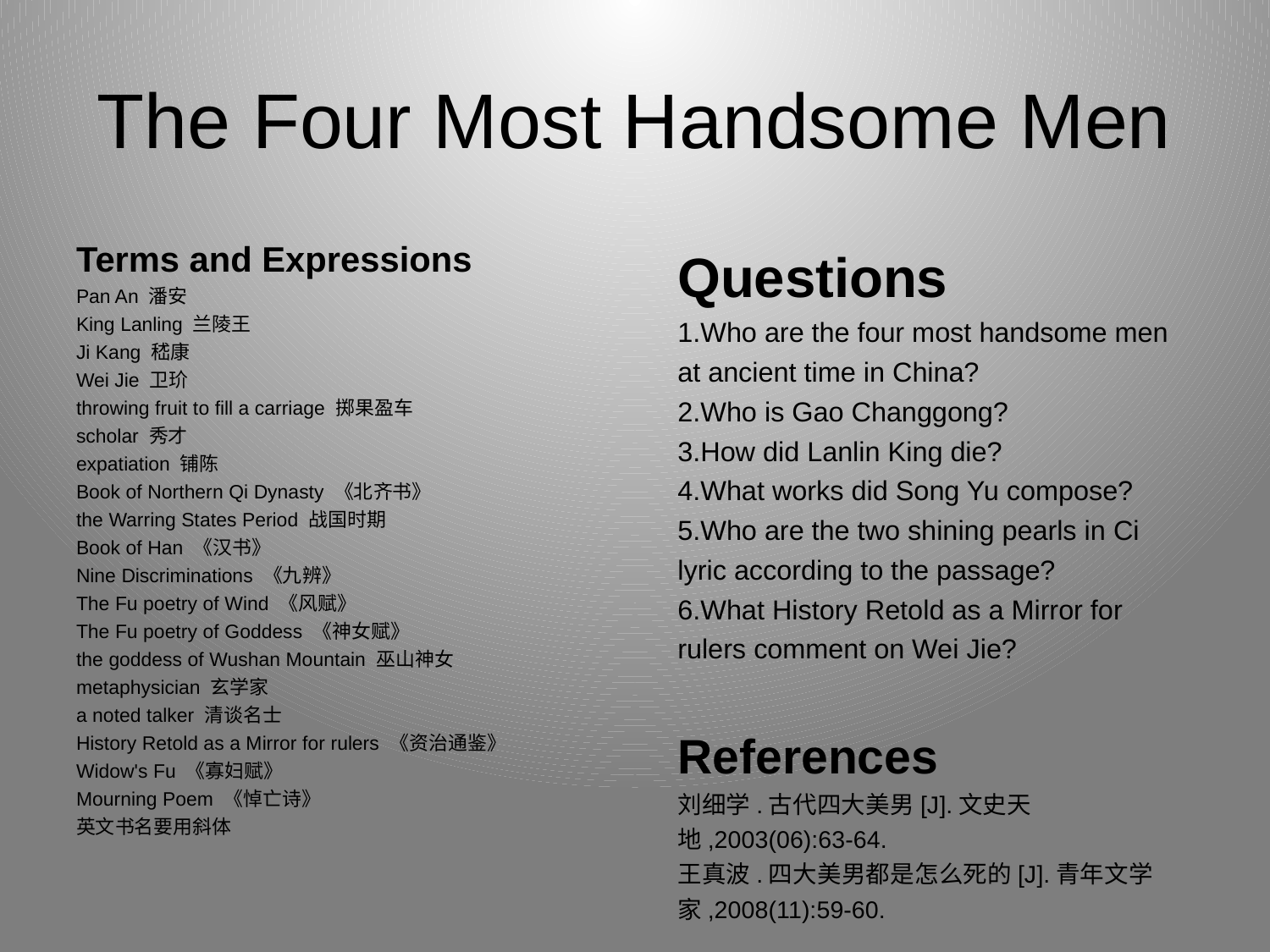

# The Four Most Handsome Men
Terms and Expressions
Pan An 潘安
King Lanling 兰陵王
Ji Kang 嵇康
Wei Jie 卫玠
throwing fruit to fill a carriage 掷果盈车
scholar 秀才
expatiation 铺陈
Book of Northern Qi Dynasty 《北齐书》
the Warring States Period 战国时期
Book of Han 《汉书》
Nine Discriminations 《九辨》
The Fu poetry of Wind 《风赋》
The Fu poetry of Goddess 《神女赋》
the goddess of Wushan Mountain 巫山神女
metaphysician 玄学家
a noted talker 清谈名士
History Retold as a Mirror for rulers 《资治通鉴》
Widow's Fu 《寡妇赋》
Mourning Poem 《悼亡诗》
英文书名要用斜体
Questions
1.Who are the four most handsome men at ancient time in China?
2.Who is Gao Changgong?
3.How did Lanlin King die?
4.What works did Song Yu compose?
5.Who are the two shining pearls in Ci lyric according to the passage?
6.What History Retold as a Mirror for rulers comment on Wei Jie?

References
刘细学.古代四大美男[J].文史天地,2003(06):63-64.
王真波.四大美男都是怎么死的[J].青年文学家,2008(11):59-60.